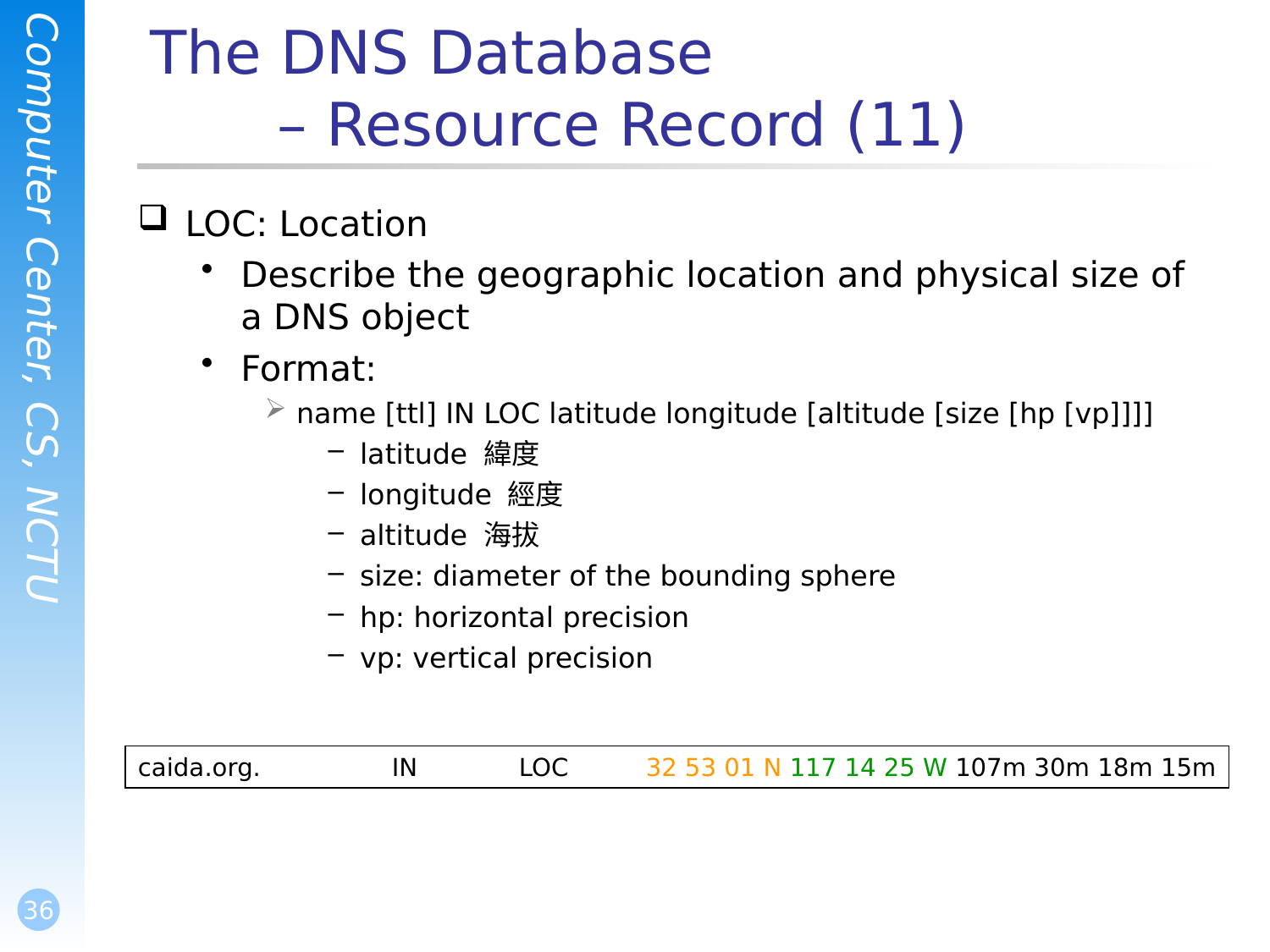

# The DNS Database – Resource Record (11)
LOC: Location
Describe the geographic location and physical size of a DNS object
Format:
name [ttl] IN LOC latitude longitude [altitude [size [hp [vp]]]]
latitude 緯度
longitude 經度
altitude 海拔
size: diameter of the bounding sphere
hp: horizontal precision
vp: vertical precision
caida.org.		IN	LOC	32 53 01 N 117 14 25 W 107m 30m 18m 15m